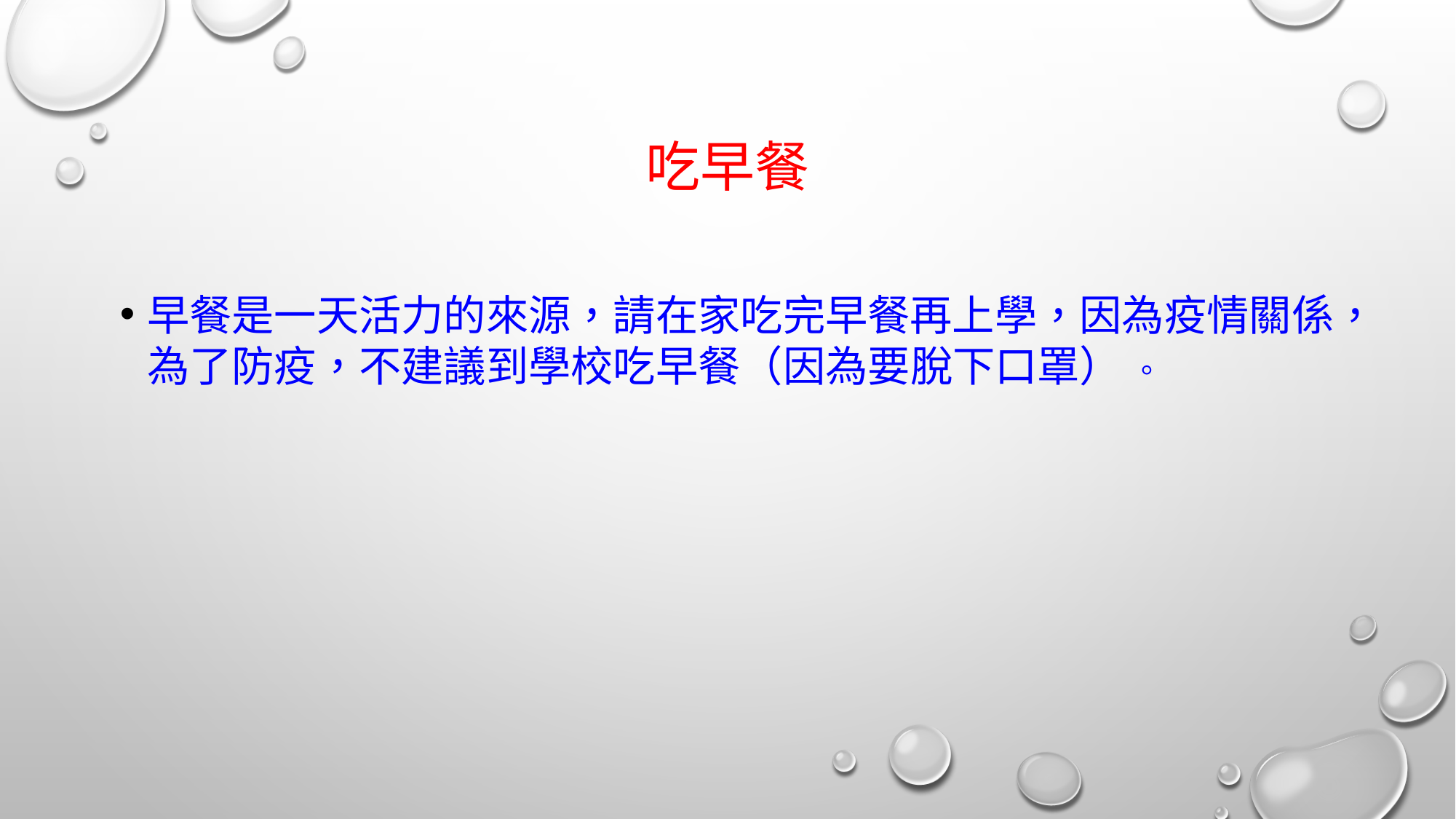

# 吃早餐
早餐是一天活力的來源，請在家吃完早餐再上學，因為疫情關係，為了防疫，不建議到學校吃早餐（因為要脫下口罩） 。